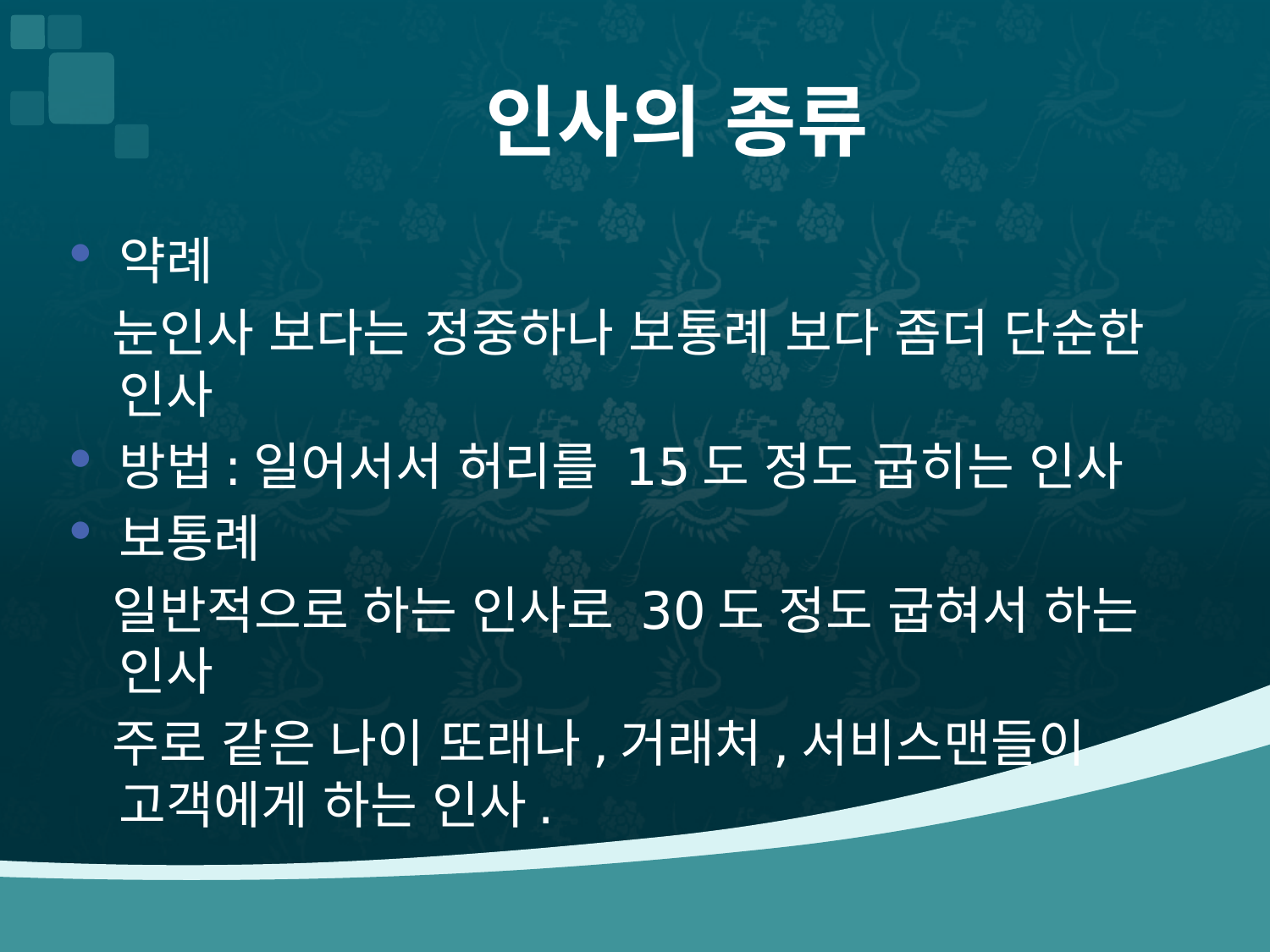

# 인사의 종류
약례
  눈인사 보다는 정중하나 보통례 보다 좀더 단순한 인사
방법:일어서서 허리를 15도 정도 굽히는 인사
보통례
  일반적으로 하는 인사로 30도 정도 굽혀서 하는 인사
  주로 같은 나이 또래나,거래처,서비스맨들이 고객에게 하는 인사.